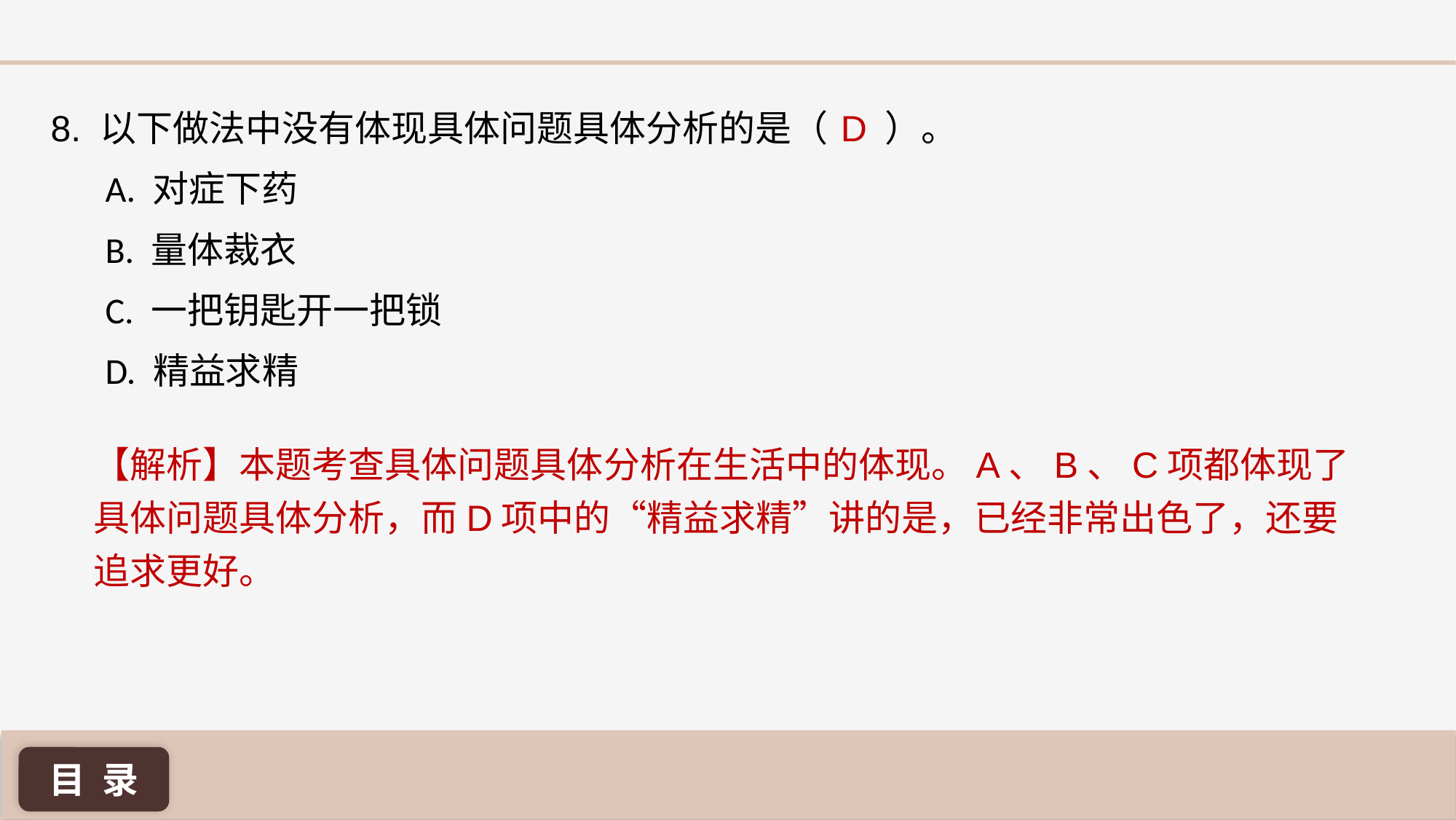

8. 以下做法中没有体现具体问题具体分析的是（       ）。
A. 对症下药
B. 量体裁衣
C. 一把钥匙开一把锁
D. 精益求精
D
【解析】本题考查具体问题具体分析在生活中的体现。A、B、C项都体现了具体问题具体分析，而D项中的“精益求精”讲的是，已经非常出色了，还要追求更好。